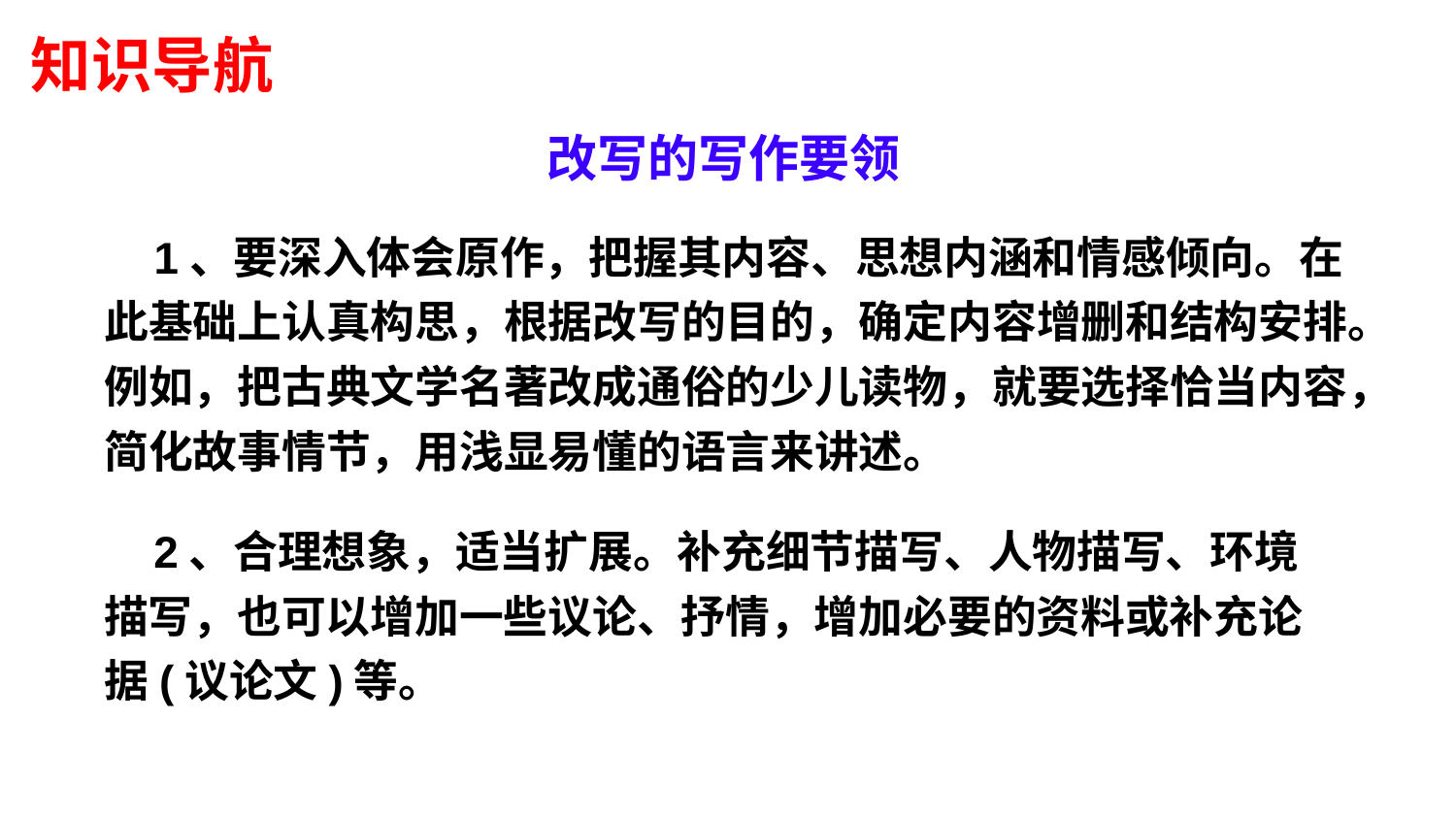

知识导航
改写的写作要领
    1、要深入体会原作，把握其内容、思想内涵和情感倾向。在此基础上认真构思，根据改写的目的，确定内容增删和结构安排。例如，把古典文学名著改成通俗的少儿读物，就要选择恰当内容，简化故事情节，用浅显易懂的语言来讲述。
    2、合理想象，适当扩展。补充细节描写、人物描写、环境描写，也可以增加一些议论、抒情，增加必要的资料或补充论据(议论文)等。